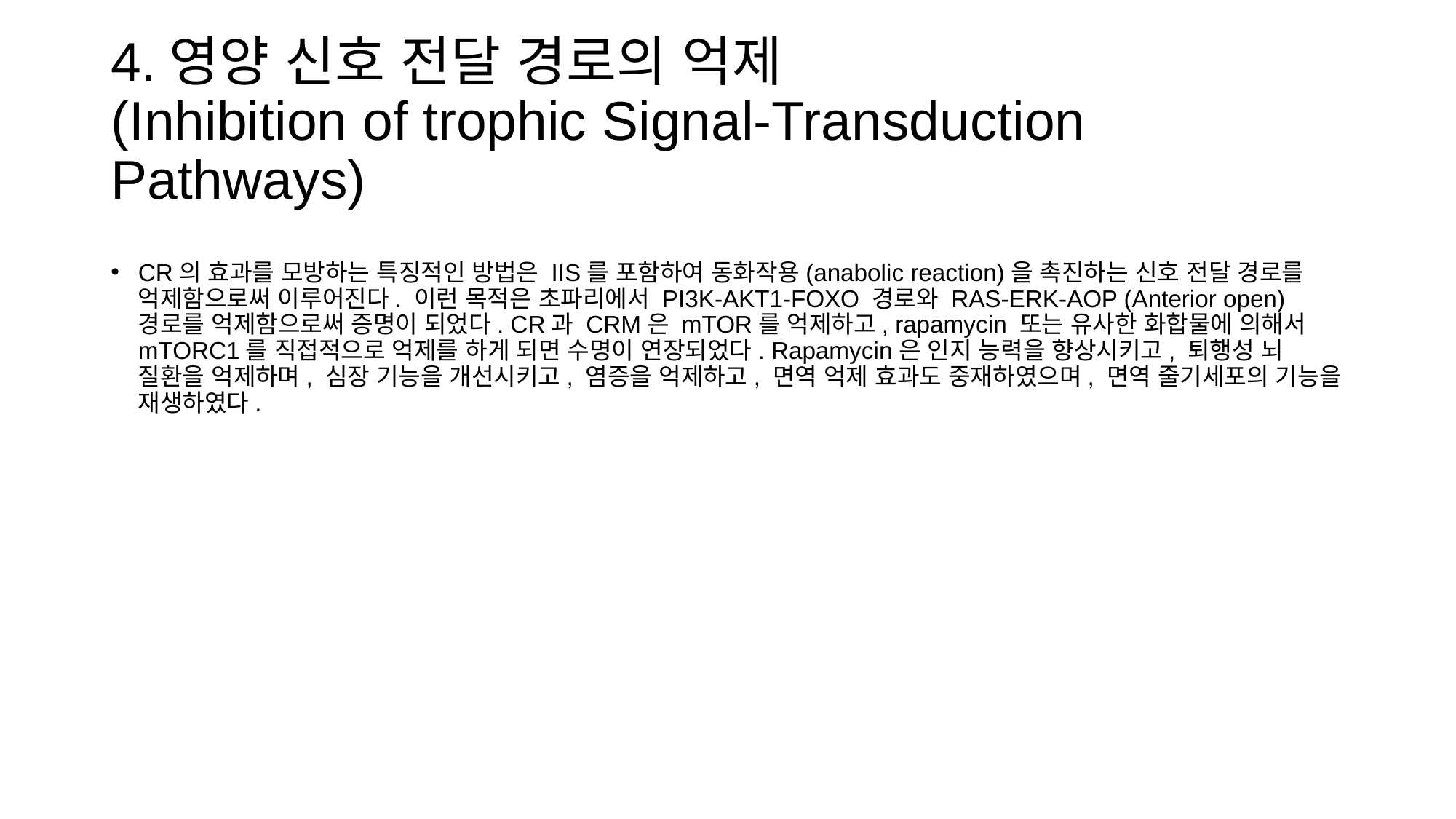

# 4.영양 신호 전달 경로의 억제 (Inhibition of trophic Signal-Transduction Pathways)
CR의 효과를 모방하는 특징적인 방법은 IIS를 포함하여 동화작용(anabolic reaction)을 촉진하는 신호 전달 경로를 억제함으로써 이루어진다. 이런 목적은 초파리에서 PI3K-AKT1-FOXO 경로와 RAS-ERK-AOP (Anterior open)경로를 억제함으로써 증명이 되었다. CR과 CRM은 mTOR를 억제하고, rapamycin 또는 유사한 화합물에 의해서 mTORC1를 직접적으로 억제를 하게 되면 수명이 연장되었다. Rapamycin은 인지 능력을 향상시키고, 퇴행성 뇌 질환을 억제하며, 심장 기능을 개선시키고, 염증을 억제하고, 면역 억제 효과도 중재하였으며, 면역 줄기세포의 기능을 재생하였다.